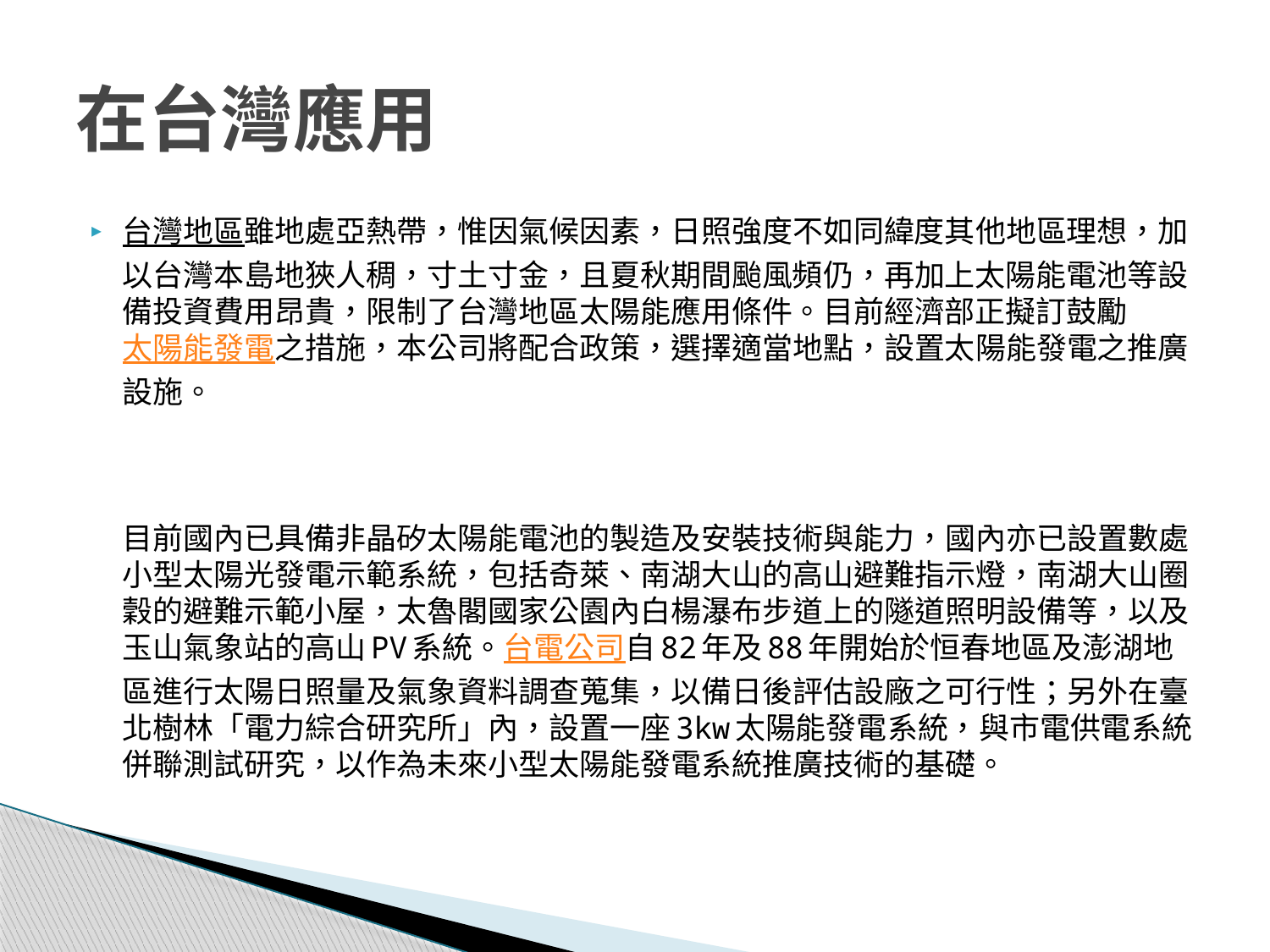

# 在台灣應用
台灣地區雖地處亞熱帶，惟因氣候因素，日照強度不如同緯度其他地區理想，加以台灣本島地狹人稠，寸土寸金，且夏秋期間颱風頻仍，再加上太陽能電池等設備投資費用昂貴，限制了台灣地區太陽能應用條件。目前經濟部正擬訂鼓勵太陽能發電之措施，本公司將配合政策，選擇適當地點，設置太陽能發電之推廣設施。
目前國內已具備非晶矽太陽能電池的製造及安裝技術與能力，國內亦已設置數處小型太陽光發電示範系統，包括奇萊、南湖大山的高山避難指示燈，南湖大山圈穀的避難示範小屋，太魯閣國家公園內白楊瀑布步道上的隧道照明設備等，以及玉山氣象站的高山PV系統。台電公司自82年及88年開始於恒春地區及澎湖地區進行太陽日照量及氣象資料調查蒐集，以備日後評估設廠之可行性；另外在臺北樹林「電力綜合研究所」內，設置一座3kw太陽能發電系統，與市電供電系統併聯測試研究，以作為未來小型太陽能發電系統推廣技術的基礎。